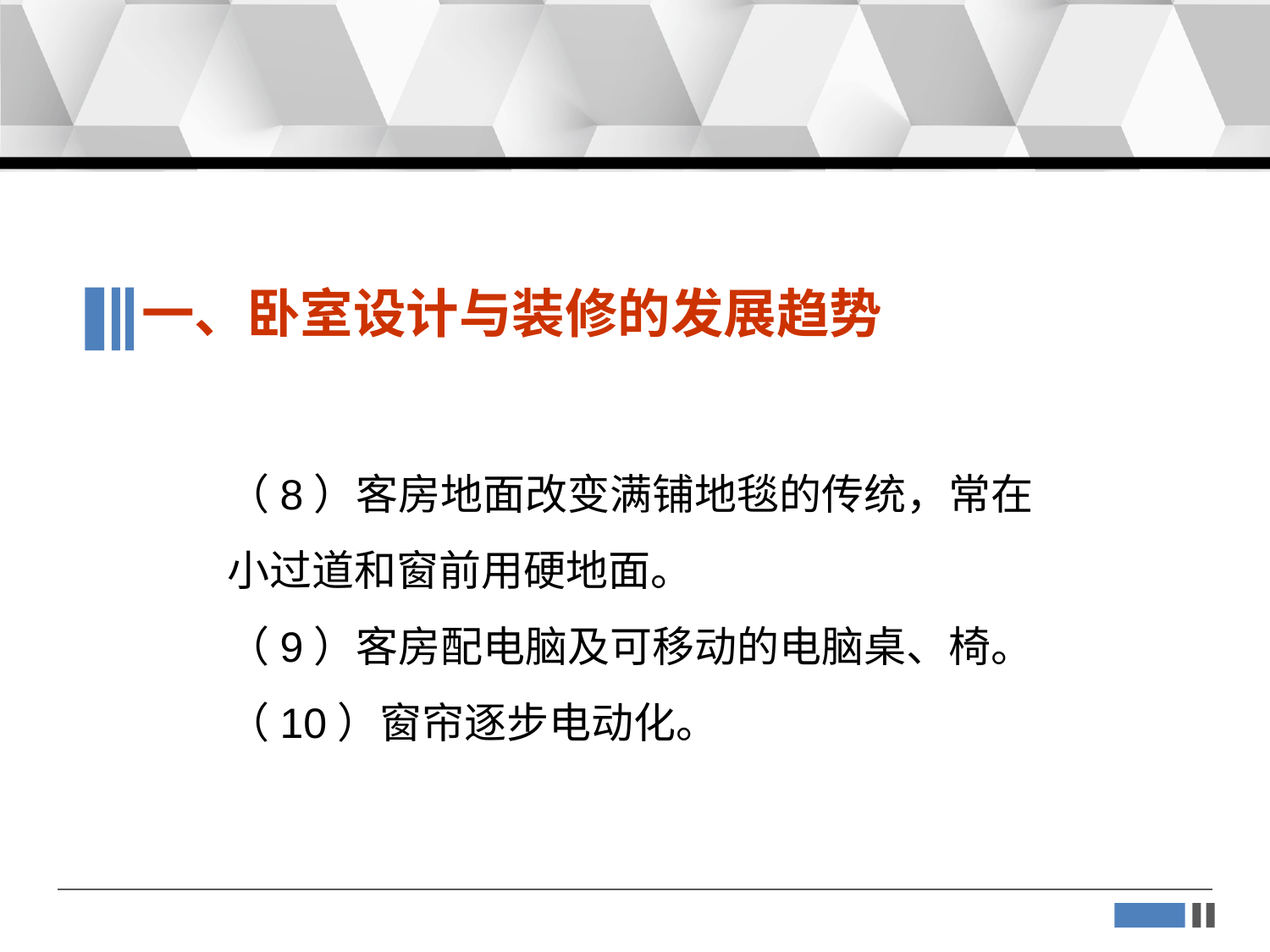

一、卧室设计与装修的发展趋势

（8）客房地面改变满铺地毯的传统，常在小过道和窗前用硬地面。
（9）客房配电脑及可移动的电脑桌、椅。
（10）窗帘逐步电动化。